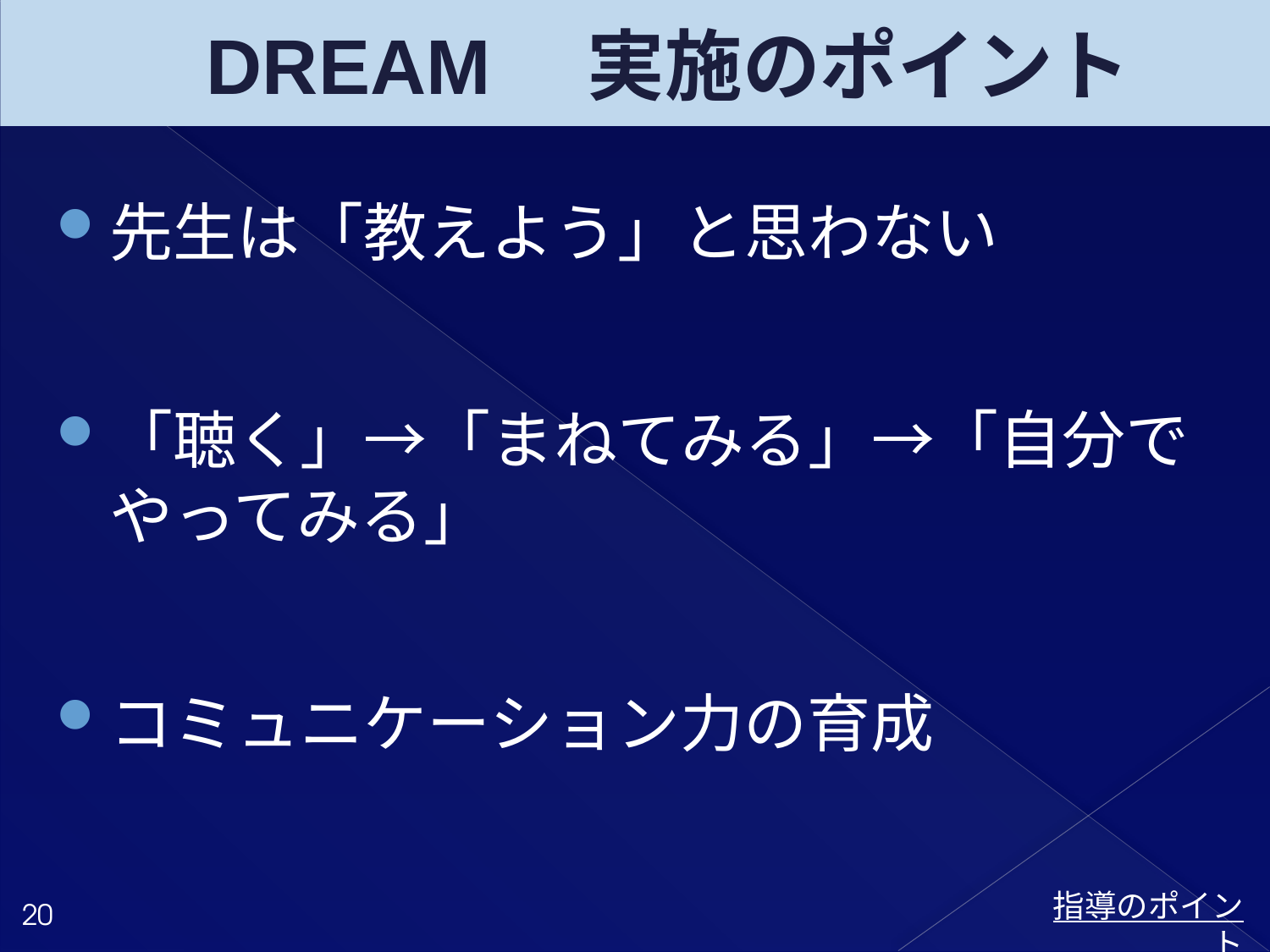

# DREAM　実施のポイント
先生は「教えよう」と思わない

「聴く」→「まねてみる」→「自分でやってみる」

コミュニケーション力の育成
指導のポイント
20